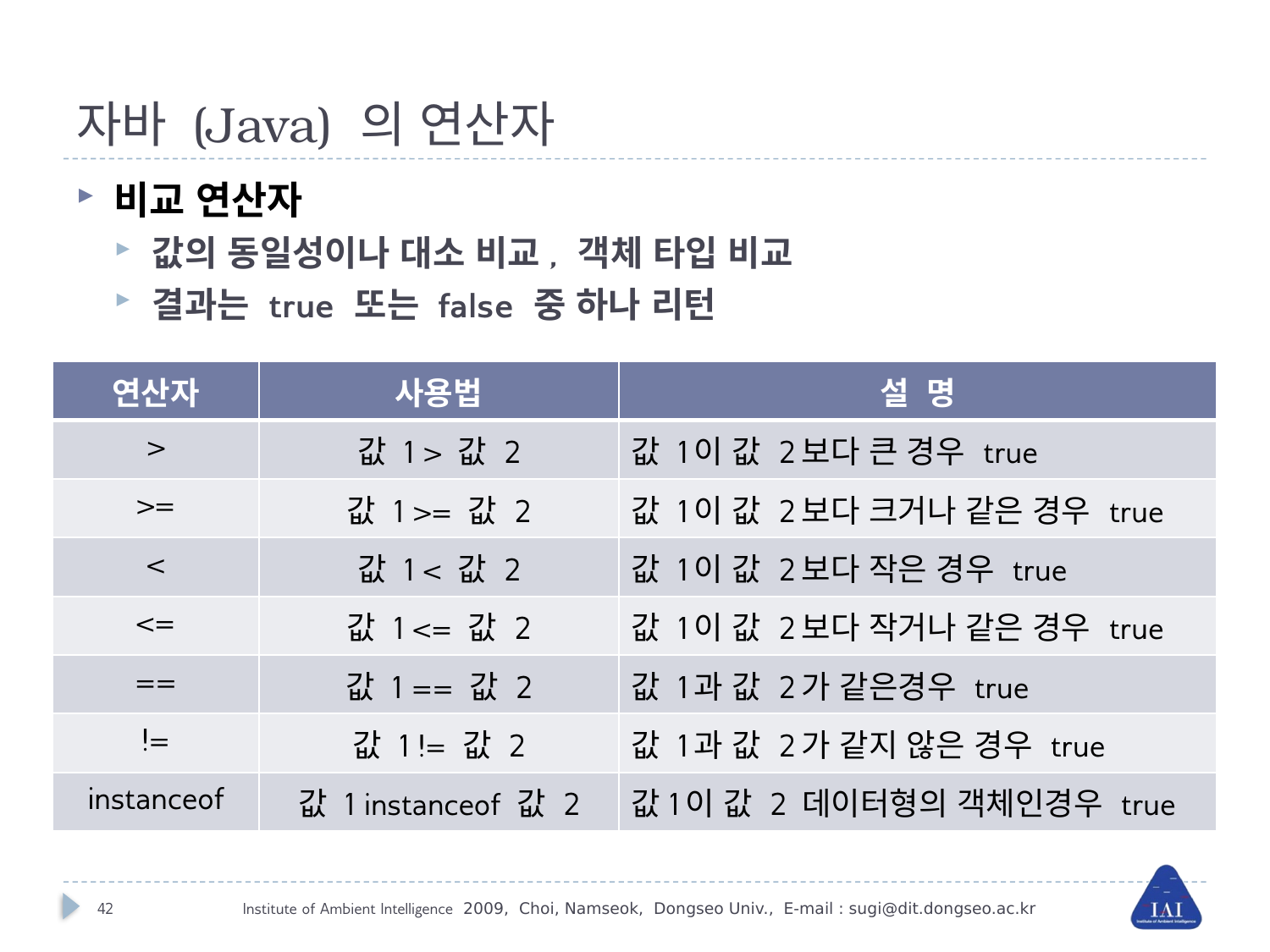

# 자바 (Java) 의 연산자
비교 연산자
값의 동일성이나 대소 비교, 객체 타입 비교
결과는 true 또는 false 중 하나 리턴
| 연산자 | 사용법 | 설 명 |
| --- | --- | --- |
| > | 값 1 > 값 2 | 값 1이 값 2보다 큰 경우 true |
| >= | 값 1 >= 값 2 | 값 1이 값 2보다 크거나 같은 경우 true |
| < | 값 1 < 값 2 | 값 1이 값 2보다 작은 경우 true |
| <= | 값 1 <= 값 2 | 값 1이 값 2보다 작거나 같은 경우 true |
| == | 값 1 == 값 2 | 값 1과 값 2가 같은경우 true |
| != | 값 1 != 값 2 | 값 1과 값 2가 같지 않은 경우 true |
| instanceof | 값 1 instanceof 값 2 | 값1이 값 2 데이터형의 객체인경우 true |